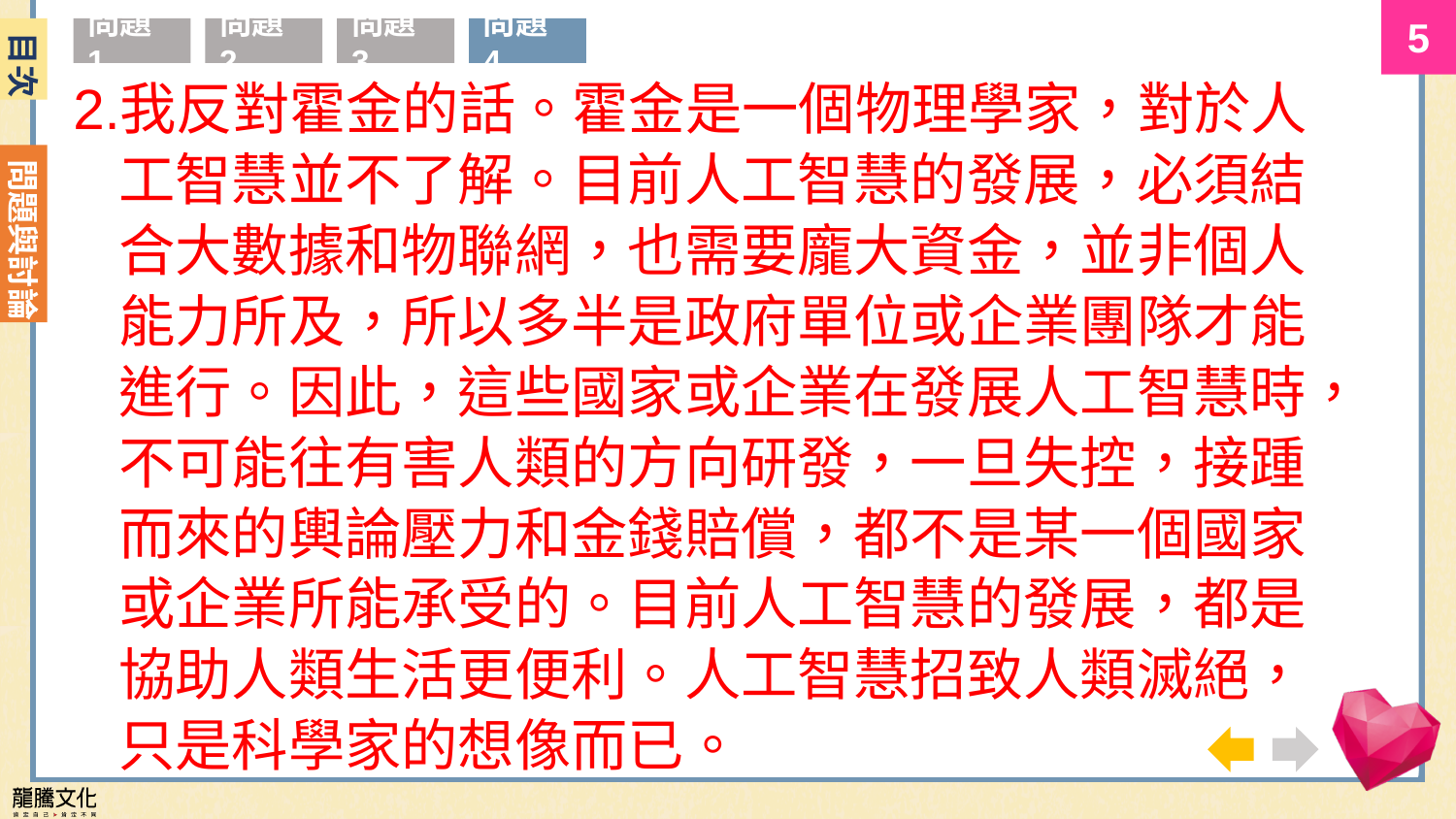

目次
問題1
問題2
問題3
問題4
我反對霍金的話。霍金是一個物理學家，對於人工智慧並不了解。目前人工智慧的發展，必須結合大數據和物聯網，也需要龐大資金，並非個人能力所及，所以多半是政府單位或企業團隊才能進行。因此，這些國家或企業在發展人工智慧時，不可能往有害人類的方向研發，一旦失控，接踵而來的輿論壓力和金錢賠償，都不是某一個國家或企業所能承受的。目前人工智慧的發展，都是協助人類生活更便利。人工智慧招致人類滅絕，只是科學家的想像而已。